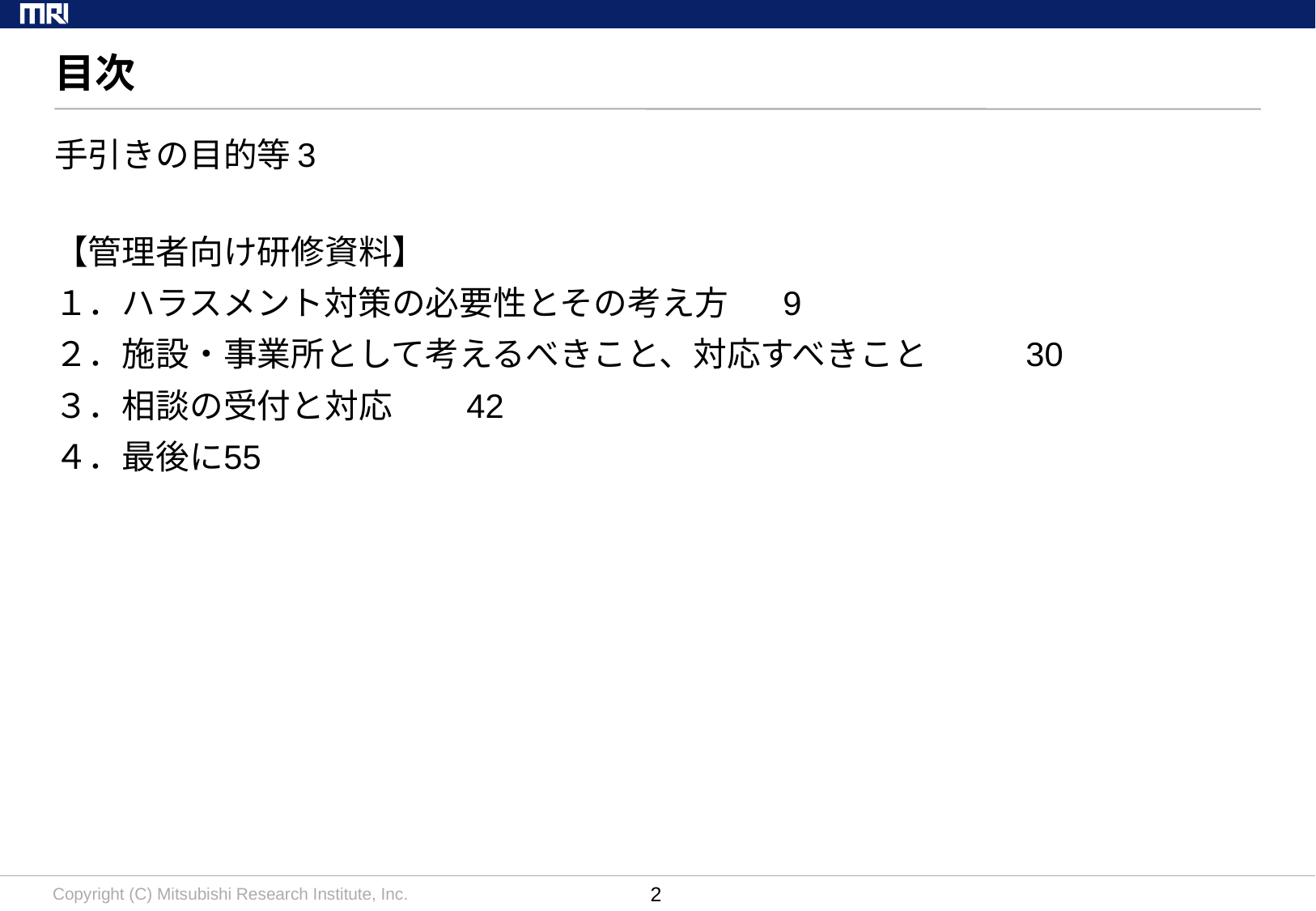

# 目次
手引きの目的等	3

【管理者向け研修資料】
１．ハラスメント対策の必要性とその考え方	9
２．施設・事業所として考えるべきこと、対応すべきこと	30
３．相談の受付と対応	42
４．最後に	55